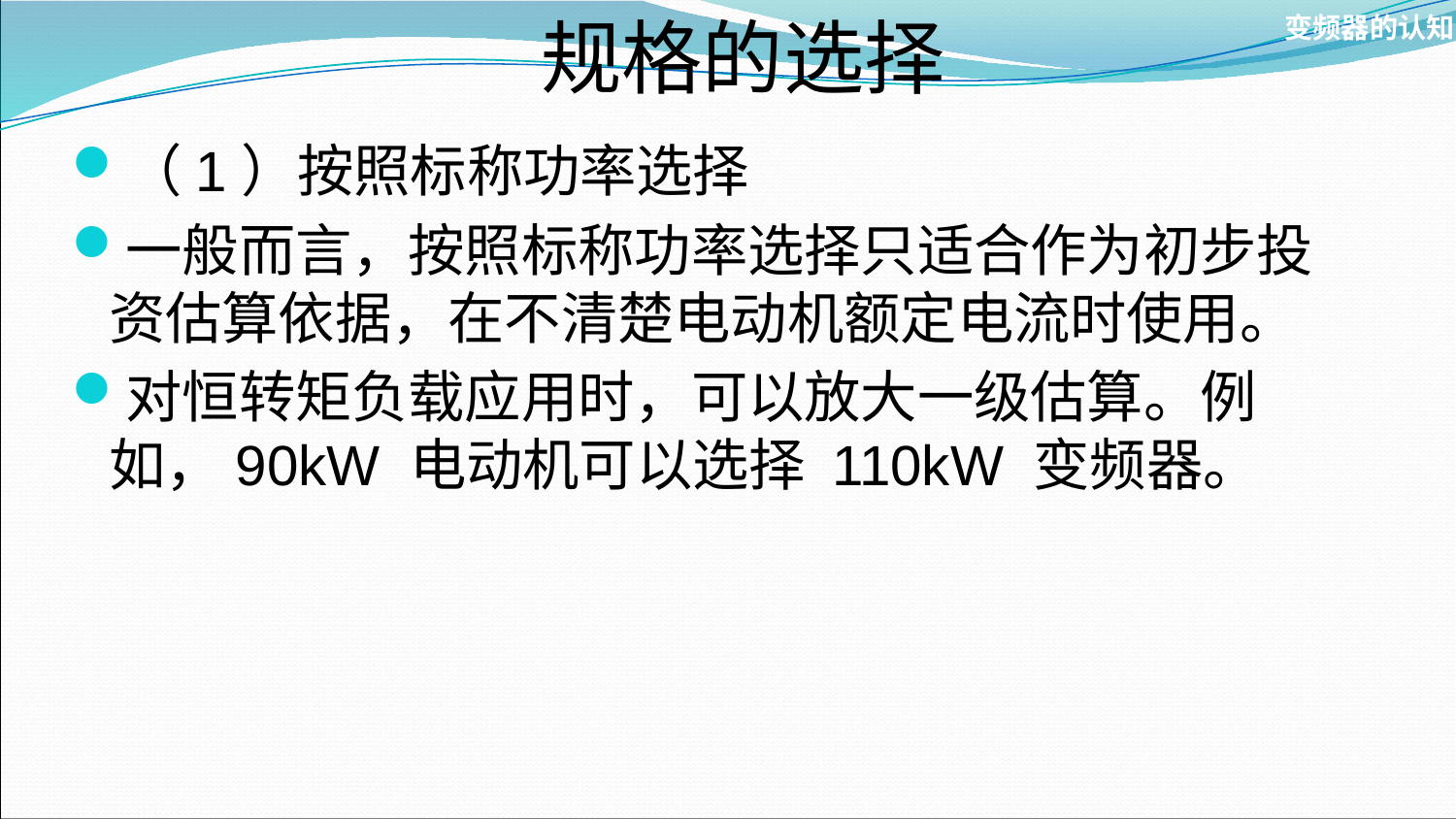

规格的选择
变频器的认知
（1）按照标称功率选择
一般而言，按照标称功率选择只适合作为初步投资估算依据，在不清楚电动机额定电流时使用。
对恒转矩负载应用时，可以放大一级估算。例如，90kW 电动机可以选择 110kW 变频器。